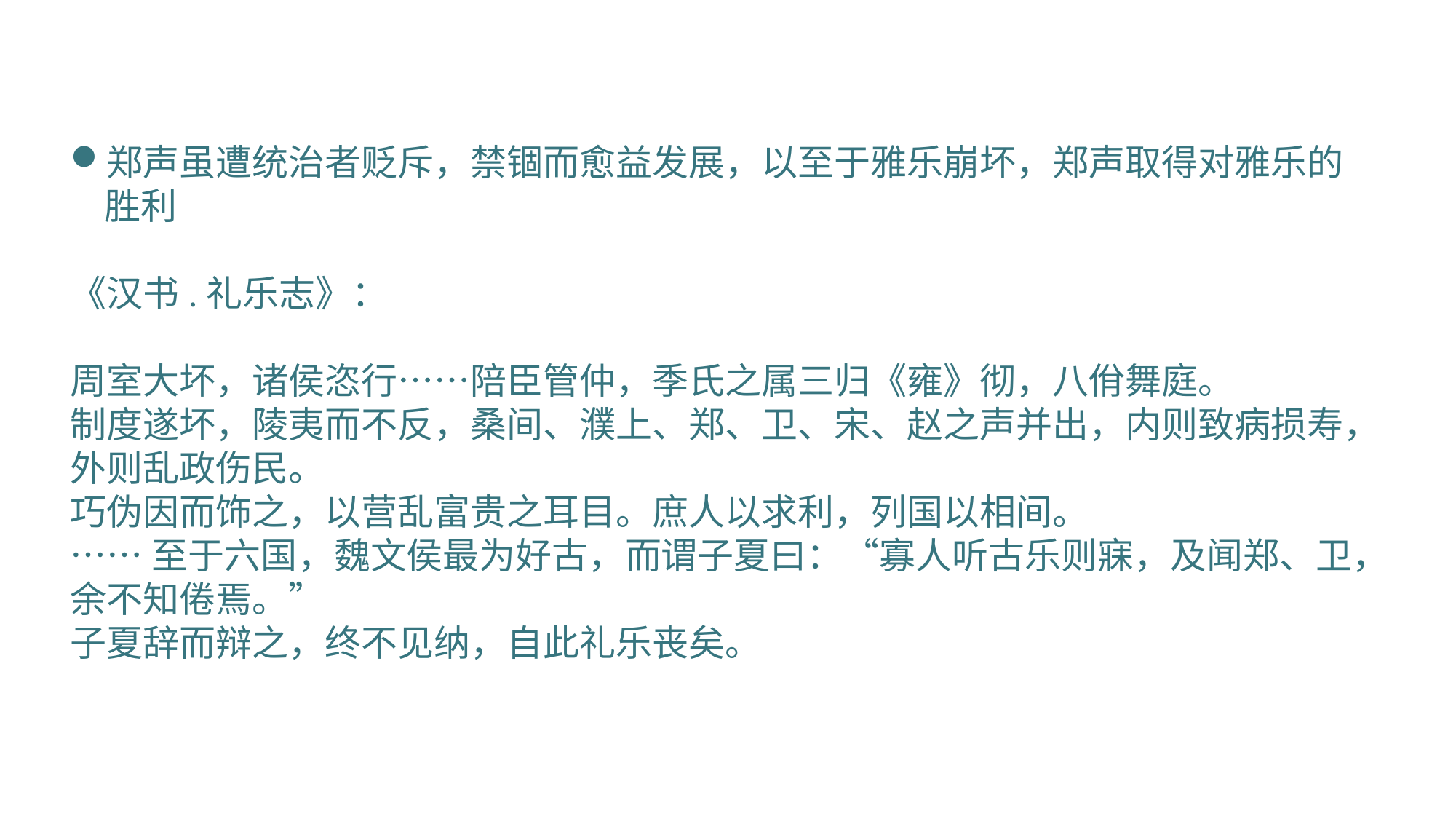

郑声虽遭统治者贬斥，禁锢而愈益发展，以至于雅乐崩坏，郑声取得对雅乐的胜利

《汉书.礼乐志》：

周室大坏，诸侯恣行……陪臣管仲，季氏之属三归《雍》彻，八佾舞庭。
制度遂坏，陵夷而不反，桑间、濮上、郑、卫、宋、赵之声并出，内则致病损寿，外则乱政伤民。
巧伪因而饰之，以营乱富贵之耳目。庶人以求利，列国以相间。
……至于六国，魏文侯最为好古，而谓子夏曰：“寡人听古乐则寐，及闻郑、卫，余不知倦焉。”
子夏辞而辩之，终不见纳，自此礼乐丧矣。